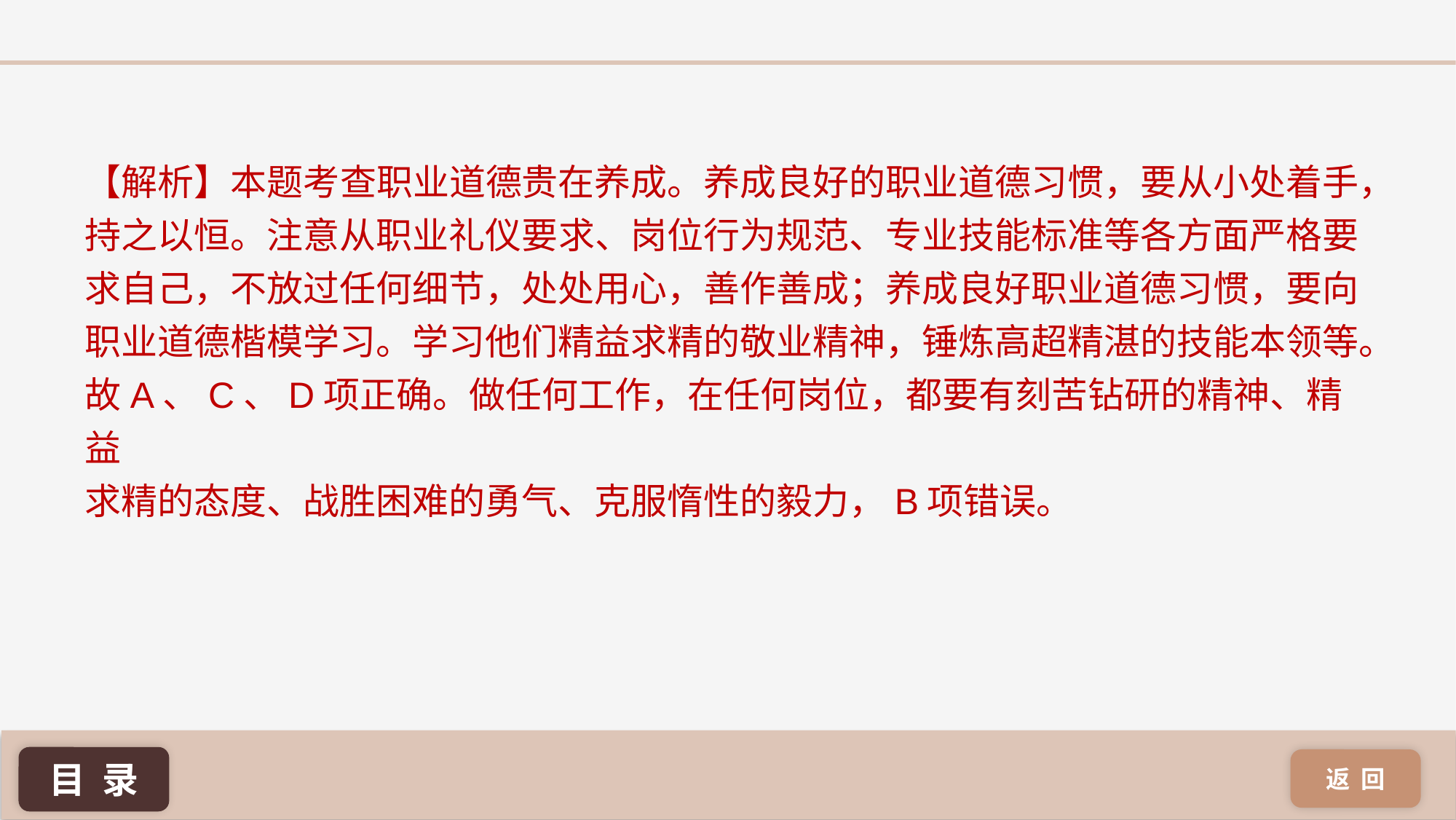

【解析】本题考查职业道德贵在养成。养成良好的职业道德习惯，要从小处着手，持之以恒。注意从职业礼仪要求、岗位行为规范、专业技能标准等各方面严格要求自己，不放过任何细节，处处用心，善作善成；养成良好职业道德习惯，要向职业道德楷模学习。学习他们精益求精的敬业精神，锤炼高超精湛的技能本领等。故A、C、D项正确。做任何工作，在任何岗位，都要有刻苦钻研的精神、精益
求精的态度、战胜困难的勇气、克服惰性的毅力，B项错误。
返  回